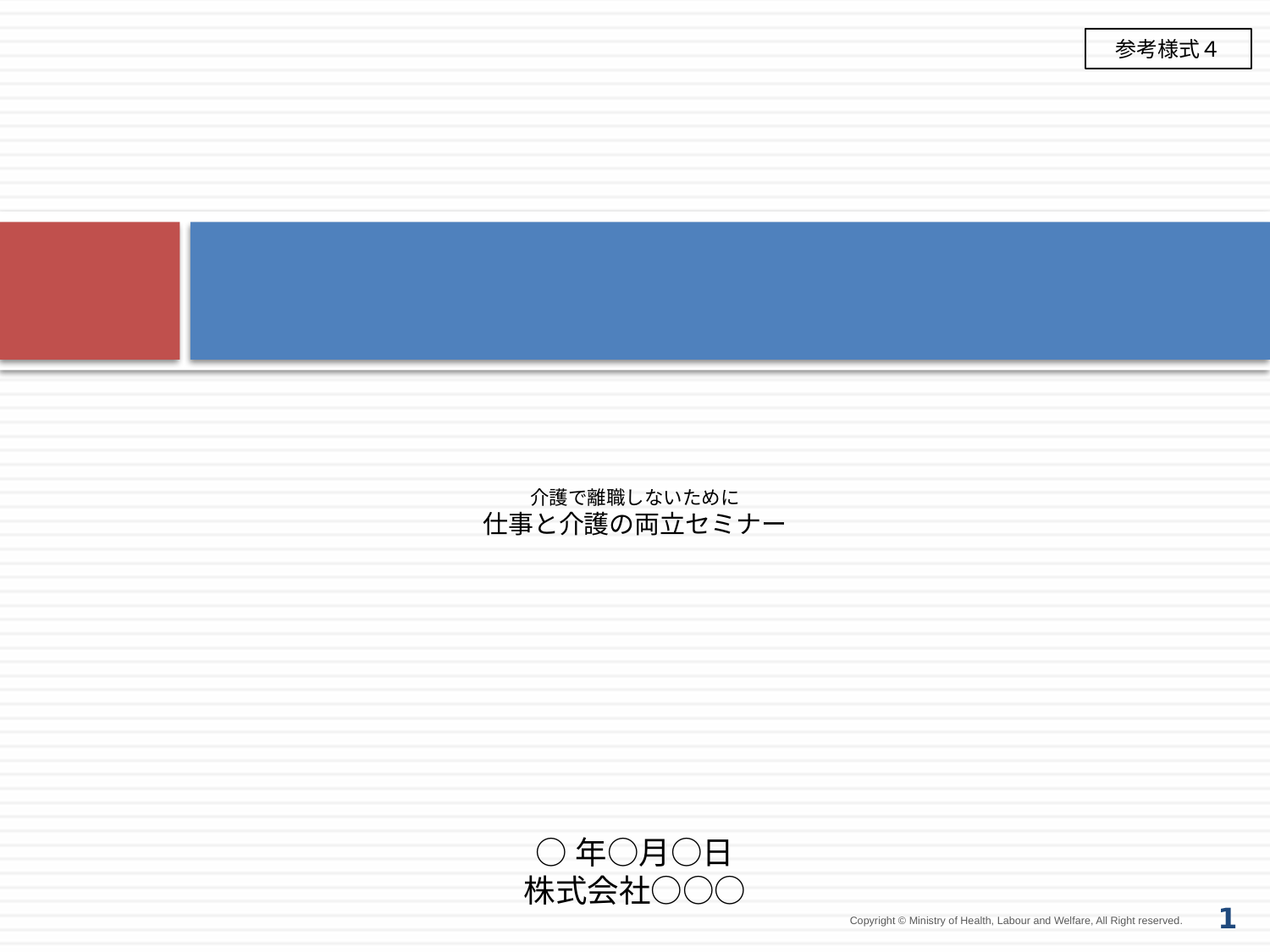

参考様式４
# 介護で離職しないために 仕事と介護の両立セミナー
○年○月○日
株式会社○○○
1